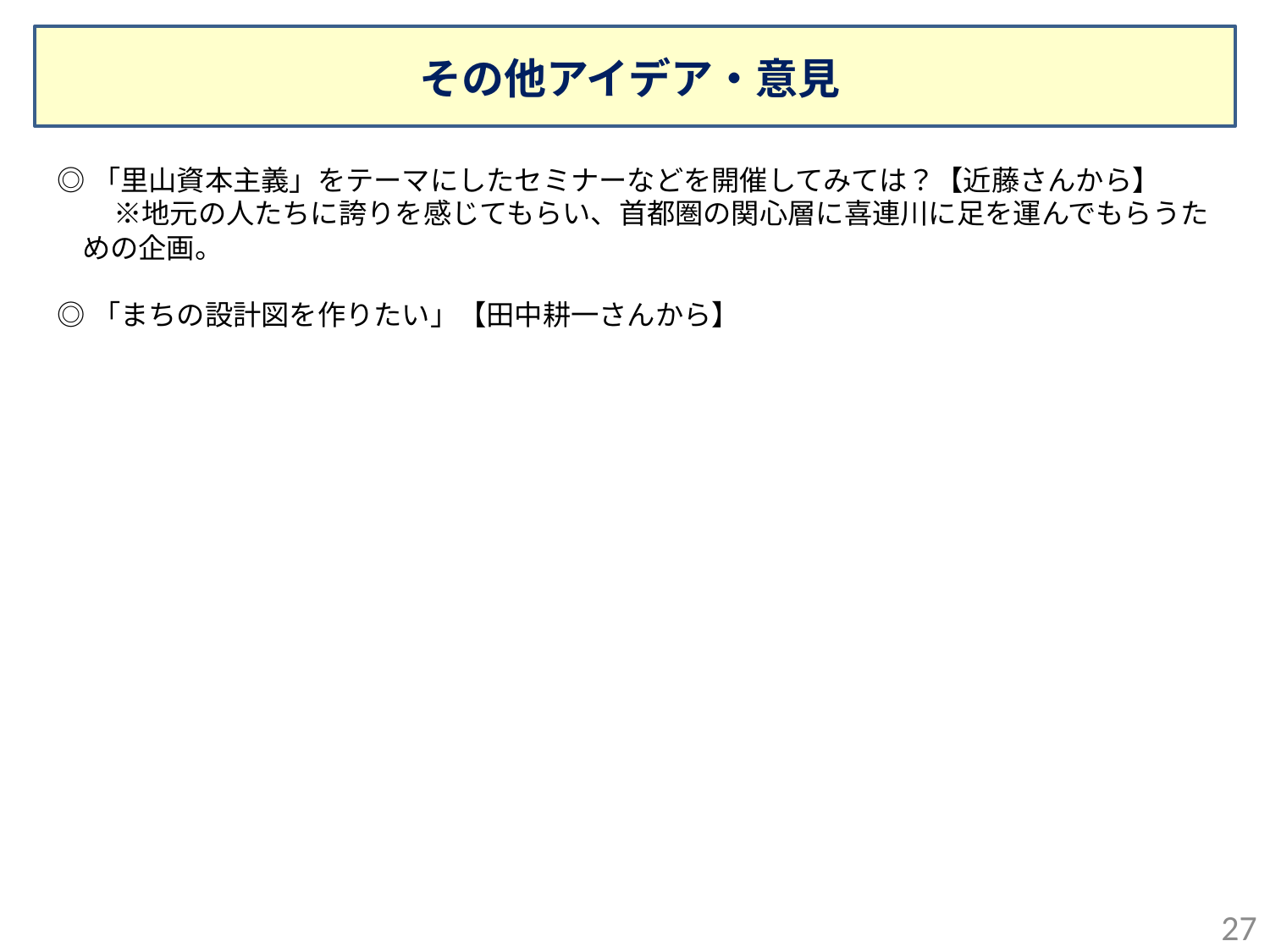

その他アイデア・意見
◎「里山資本主義」をテーマにしたセミナーなどを開催してみては？【近藤さんから】
　　※地元の人たちに誇りを感じてもらい、首都圏の関心層に喜連川に足を運んでもらうための企画。

◎「まちの設計図を作りたい」【田中耕一さんから】

27